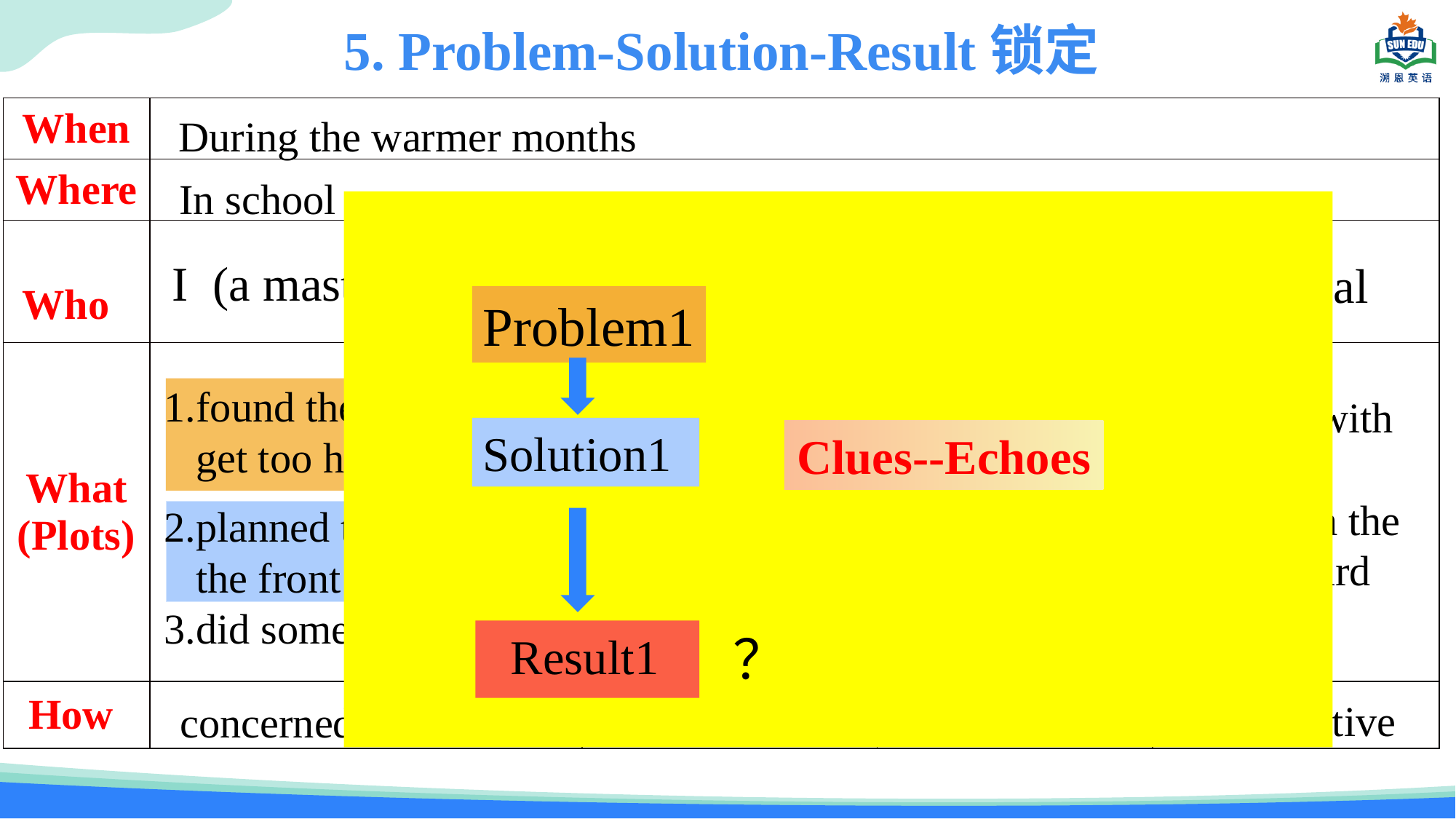

5. Problem-Solution-Result锁定
| When |  |  |  |  |
| --- | --- | --- | --- | --- |
| Where |  |  |  |  |
| Who |  |  |  |  |
| What (Plots) |  |  |  |  |
| How |  |  |  |  |
During the warmer months
 In school

 principal
students
and staff
 Parent-Teacher Association
 I  (a master garden)
Problem1

1.found the classroom
   get too hot

2.planned to transform
   the front yard
3.did some preparations

worked with “I” to transform the front yard

 got overheated
and were difficult to concentrate
Solution1
Clues--Echoes
liked the idea but thought it was too difficult

 ？
  Result1
suspected
cooperative
 concerned & hopeful
uncomfortable